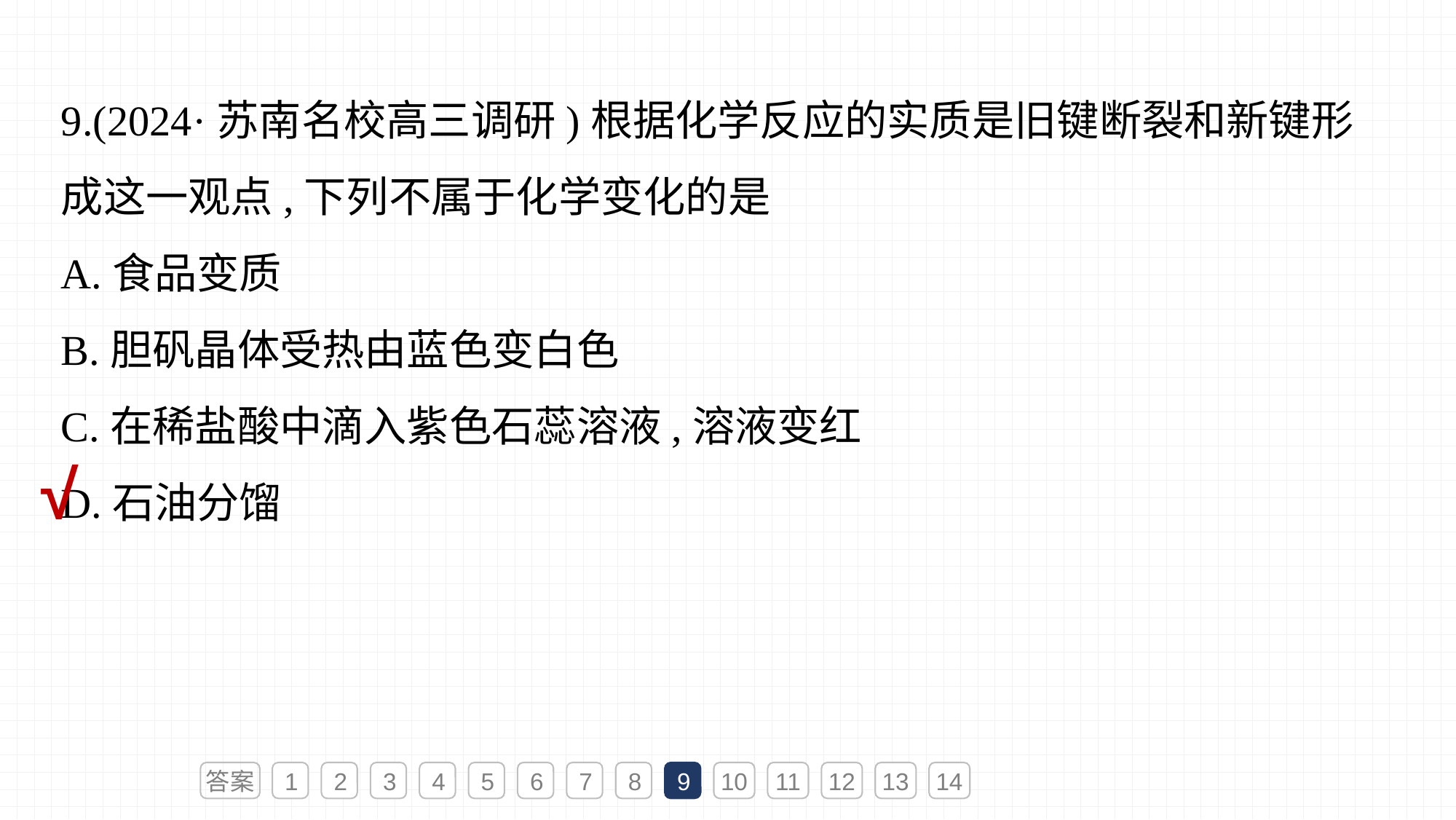

9.(2024·苏南名校高三调研)根据化学反应的实质是旧键断裂和新键形成这一观点,下列不属于化学变化的是
A.食品变质
B.胆矾晶体受热由蓝色变白色
C.在稀盐酸中滴入紫色石蕊溶液,溶液变红
D.石油分馏
√
答案
1
2
3
4
5
6
7
8
9
10
11
12
13
14